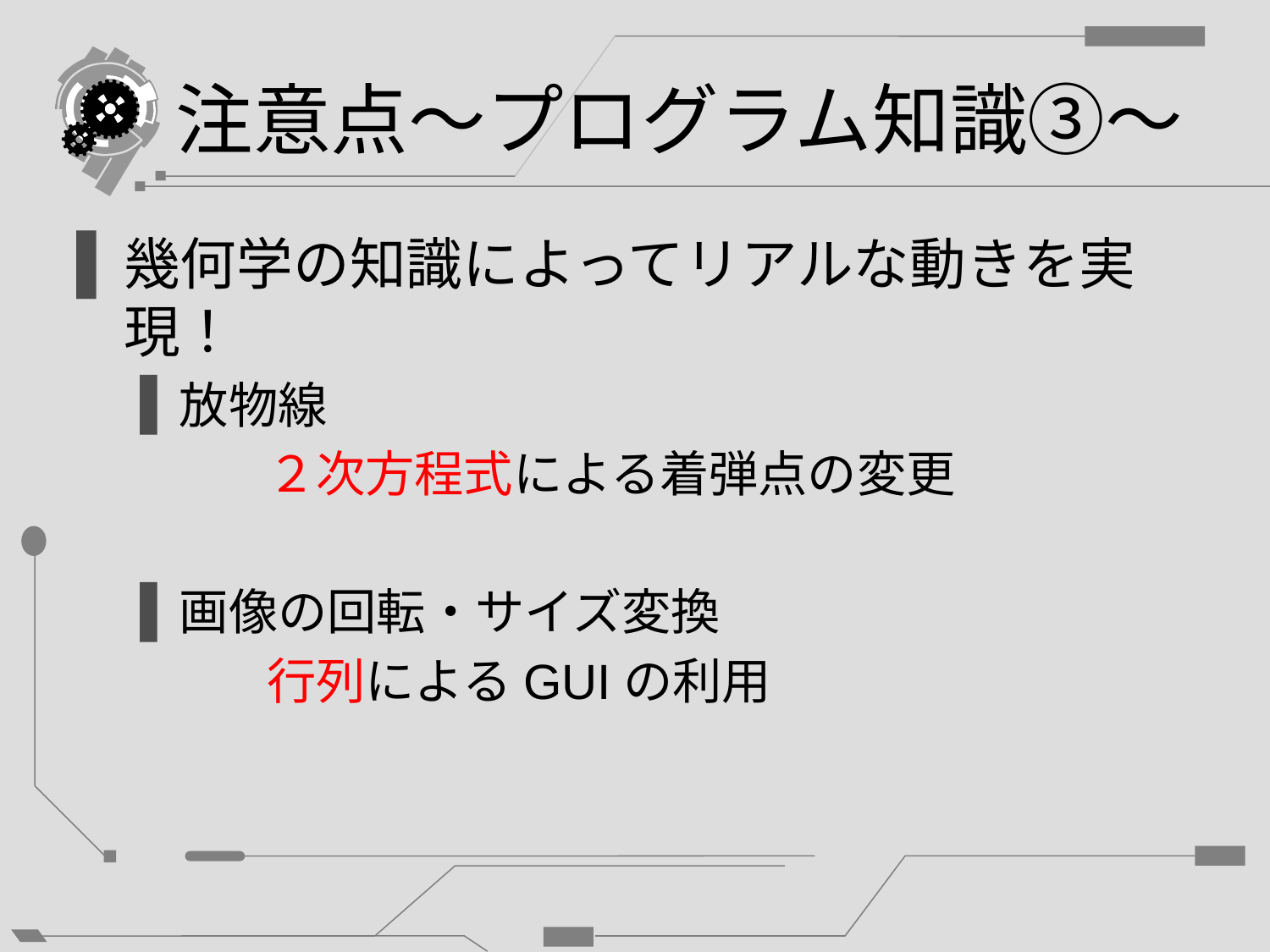

# 注意点～プログラム知識③～

幾何学の知識によってリアルな動きを実現！
放物線
	２次方程式による着弾点の変更

画像の回転・サイズ変換
	行列によるGUIの利用